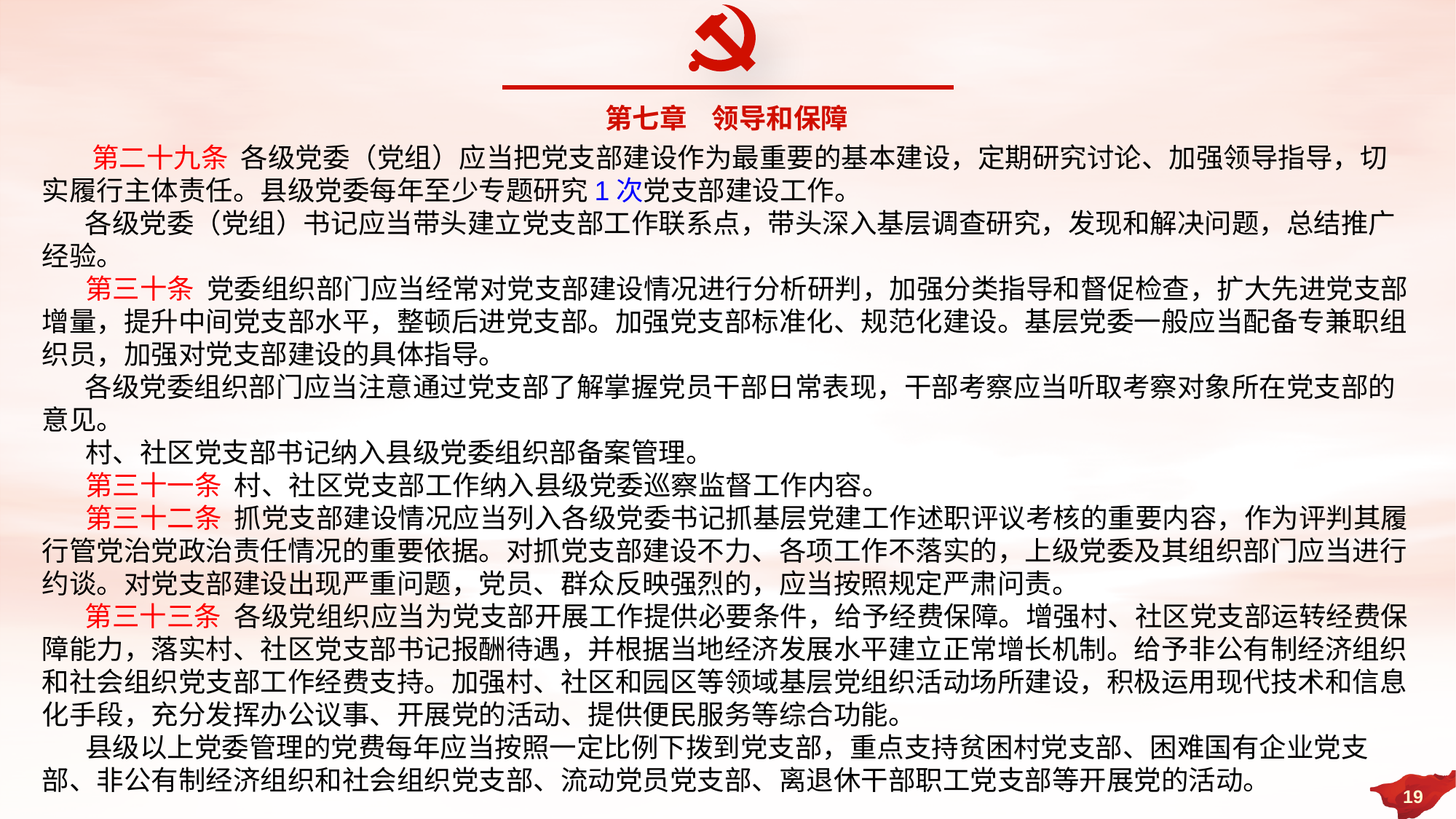

第七章    领导和保障
       第二十九条  各级党委（党组）应当把党支部建设作为最重要的基本建设，定期研究讨论、加强领导指导，切实履行主体责任。县级党委每年至少专题研究1次党支部建设工作。
       各级党委（党组）书记应当带头建立党支部工作联系点，带头深入基层调查研究，发现和解决问题，总结推广经验。
       第三十条  党委组织部门应当经常对党支部建设情况进行分析研判，加强分类指导和督促检查，扩大先进党支部增量，提升中间党支部水平，整顿后进党支部。加强党支部标准化、规范化建设。基层党委一般应当配备专兼职组织员，加强对党支部建设的具体指导。
       各级党委组织部门应当注意通过党支部了解掌握党员干部日常表现，干部考察应当听取考察对象所在党支部的意见。
       村、社区党支部书记纳入县级党委组织部备案管理。
       第三十一条  村、社区党支部工作纳入县级党委巡察监督工作内容。
       第三十二条  抓党支部建设情况应当列入各级党委书记抓基层党建工作述职评议考核的重要内容，作为评判其履行管党治党政治责任情况的重要依据。对抓党支部建设不力、各项工作不落实的，上级党委及其组织部门应当进行约谈。对党支部建设出现严重问题，党员、群众反映强烈的，应当按照规定严肃问责。
       第三十三条  各级党组织应当为党支部开展工作提供必要条件，给予经费保障。增强村、社区党支部运转经费保障能力，落实村、社区党支部书记报酬待遇，并根据当地经济发展水平建立正常增长机制。给予非公有制经济组织和社会组织党支部工作经费支持。加强村、社区和园区等领域基层党组织活动场所建设，积极运用现代技术和信息化手段，充分发挥办公议事、开展党的活动、提供便民服务等综合功能。
       县级以上党委管理的党费每年应当按照一定比例下拨到党支部，重点支持贫困村党支部、困难国有企业党支部、非公有制经济组织和社会组织党支部、流动党员党支部、离退休干部职工党支部等开展党的活动。

严格坚持发展标准
严格履行发展程序